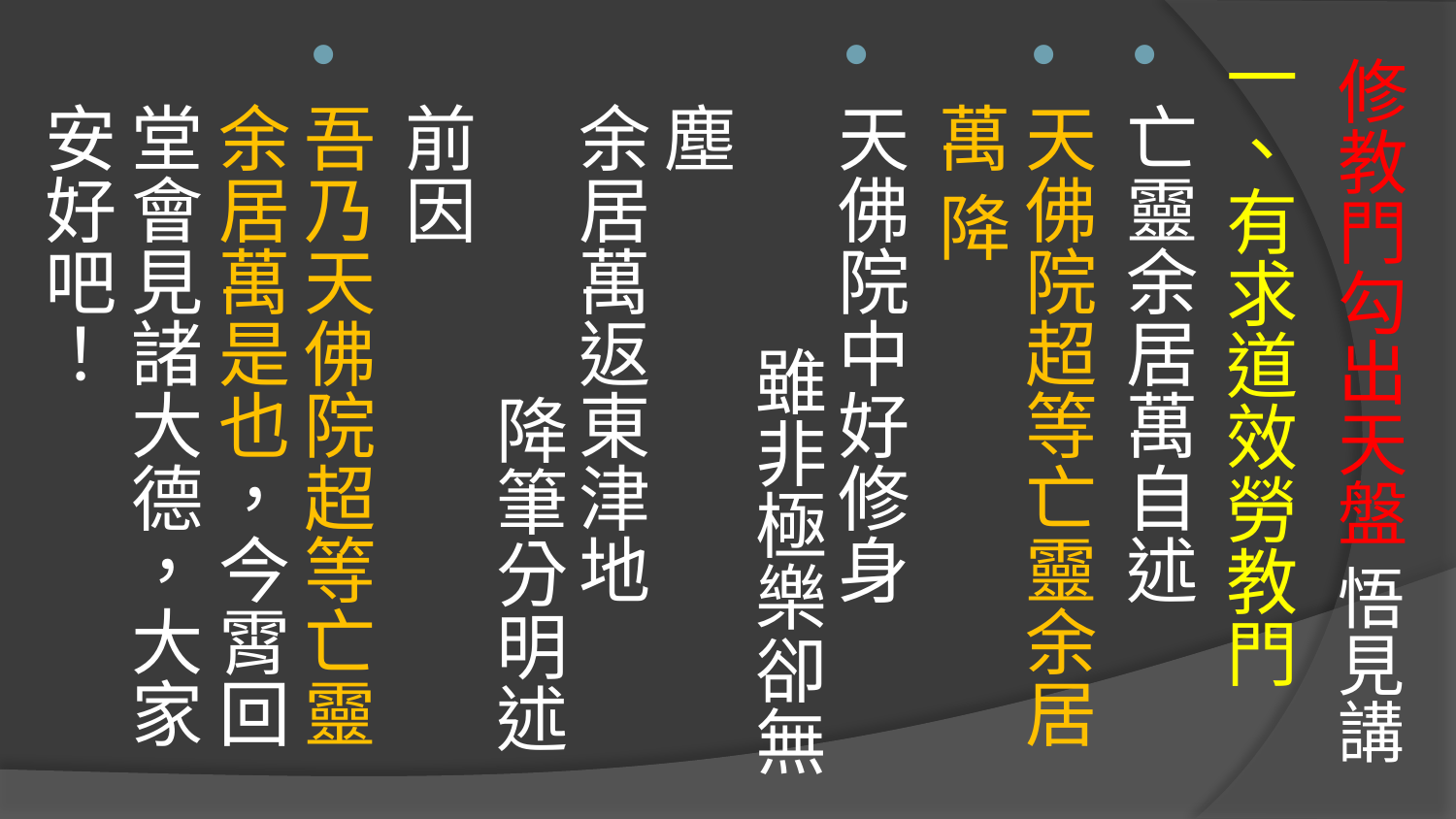

一、有求道效勞教門
亡靈余居萬自述
天佛院超等亡靈余居萬 降
天佛院中好修身                           雖非極樂卻無塵
余居萬返東津地                              降筆分明述前因
吾乃天佛院超等亡靈余居萬是也，今霄回堂會見諸大德，大家安好吧！
# 修教門勾出天盤 悟見講